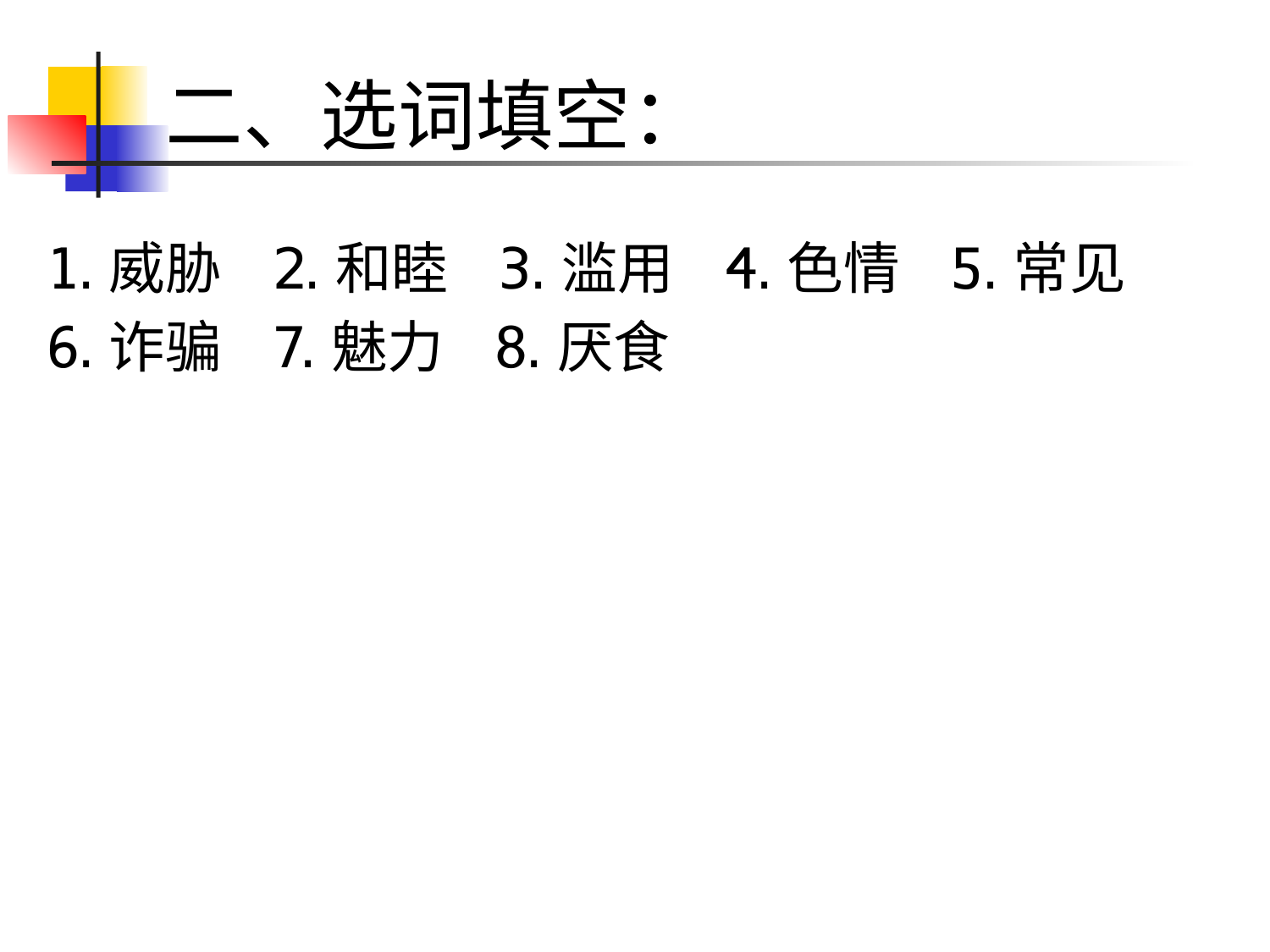

# 二、选词填空：
1.威胁   2.和睦   3.滥用   4.色情   5.常见
6.诈骗   7.魅力   8.厌食